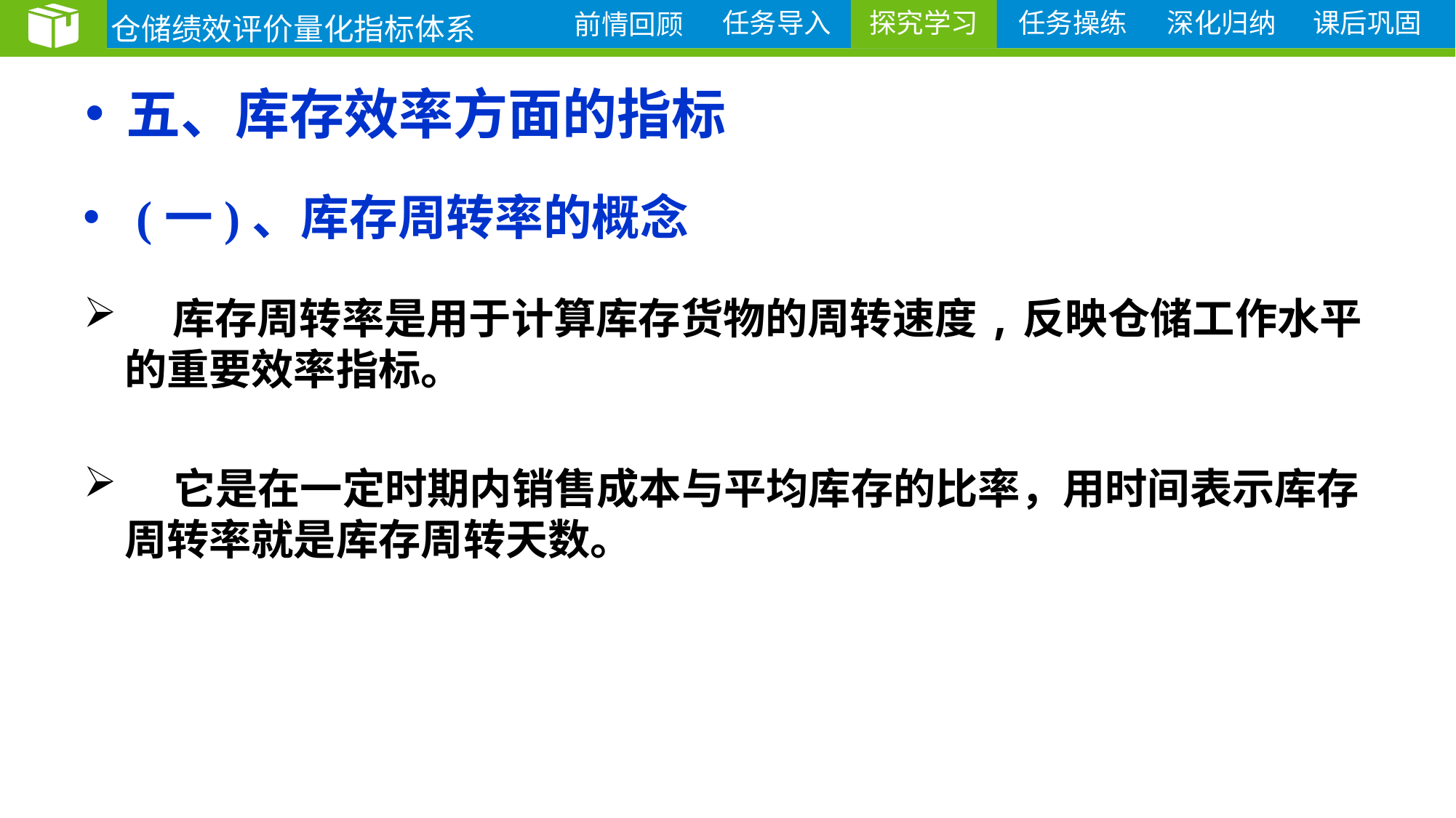

仓储绩效评价量化指标体系
探究学习
# 五、库存效率方面的指标
 (一)、库存周转率的概念

    库存周转率是用于计算库存货物的周转速度,反映仓储工作水平的重要效率指标。

    它是在一定时期内销售成本与平均库存的比率，用时间表示库存周转率就是库存周转天数。